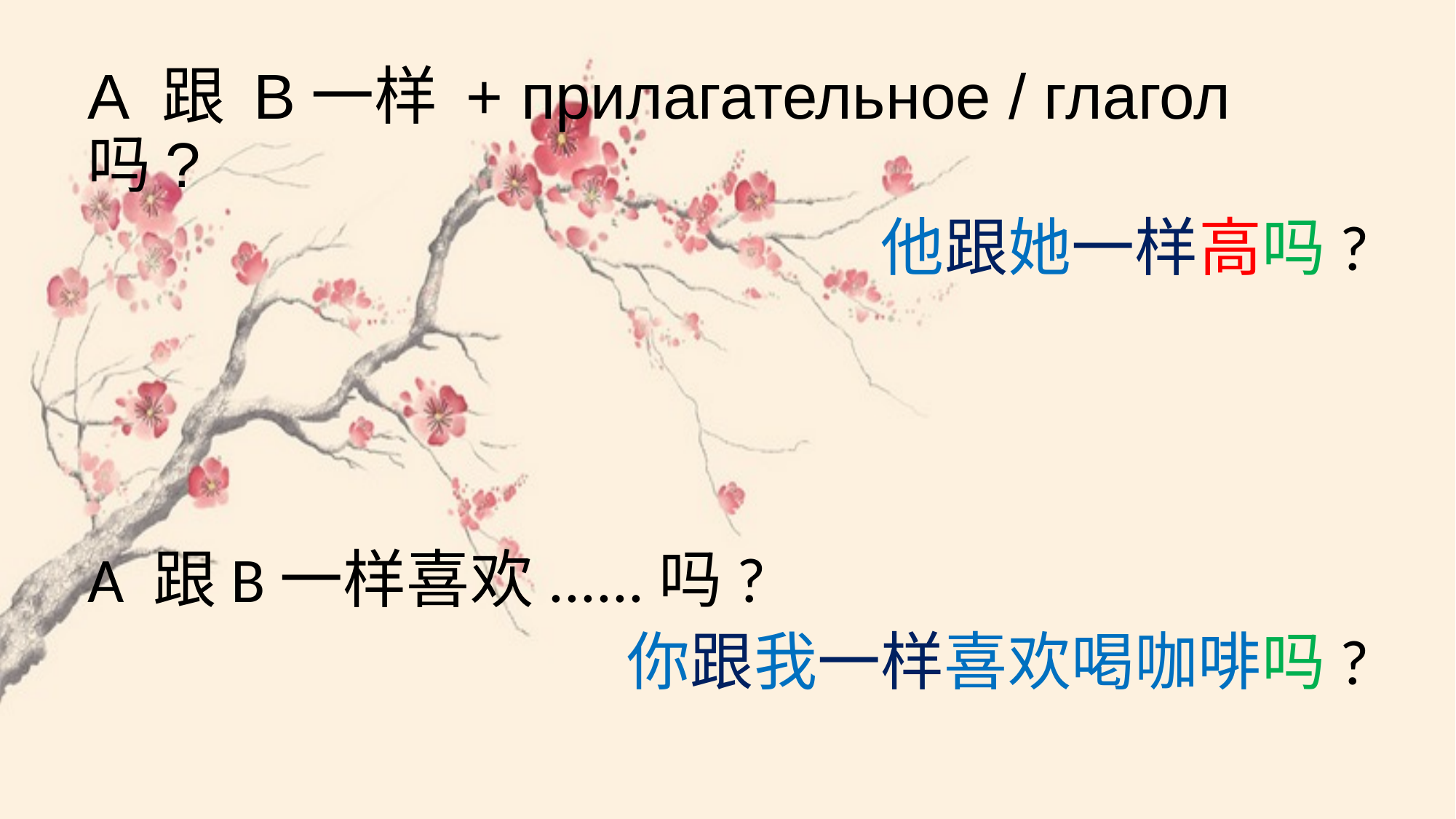

А 跟 В一样 + прилагательное / глагол 吗?
他跟她一样高吗?

А 跟В一样喜欢......吗?
你跟我一样喜欢喝咖啡吗?